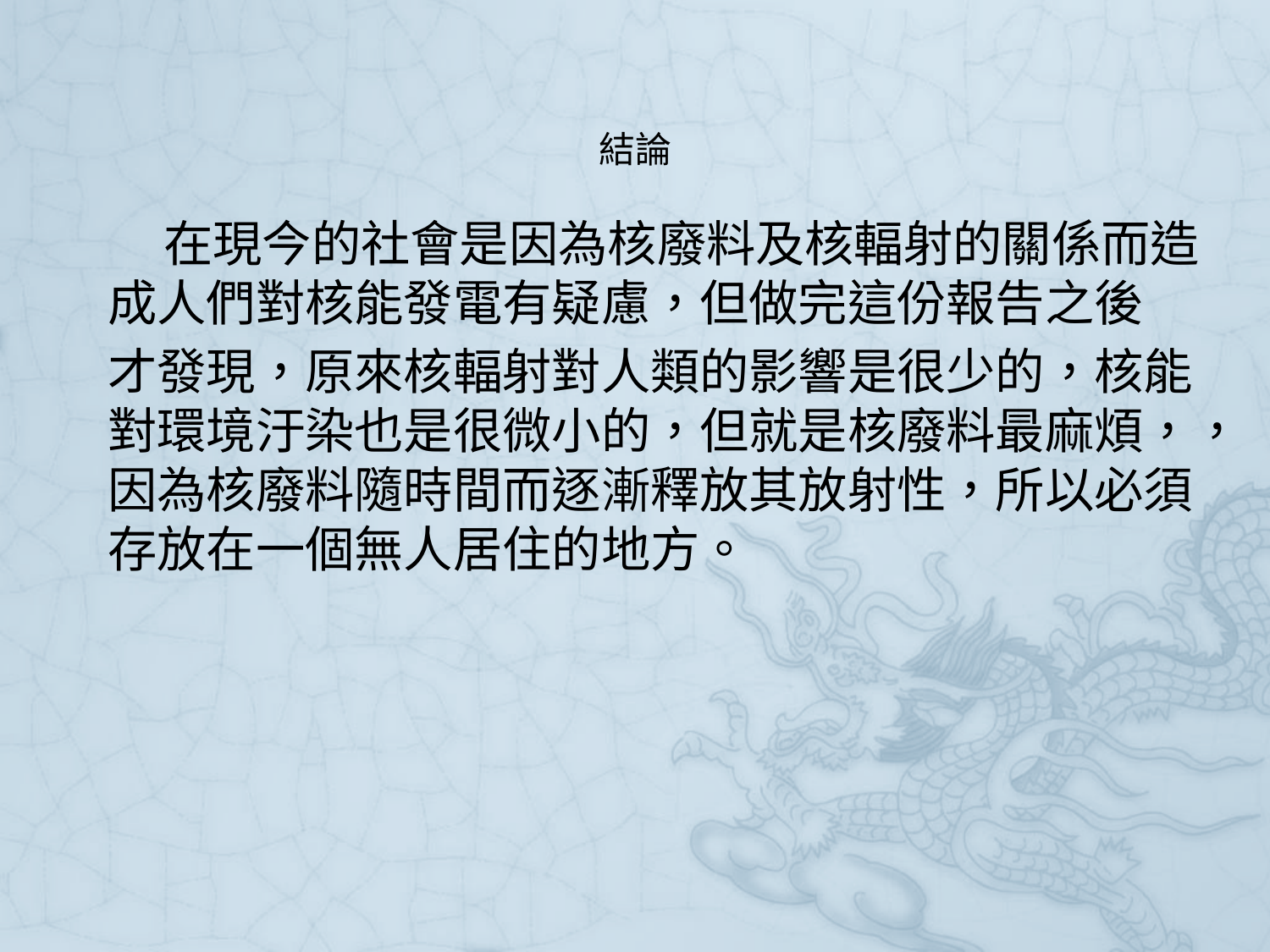

# 結論
    在現今的社會是因為核廢料及核輻射的關係而造成人們對核能發電有疑慮，但做完這份報告之後
才發現，原來核輻射對人類的影響是很少的，核能對環境汙染也是很微小的，但就是核廢料最麻煩，，因為核廢料隨時間而逐漸釋放其放射性，所以必須存放在一個無人居住的地方。